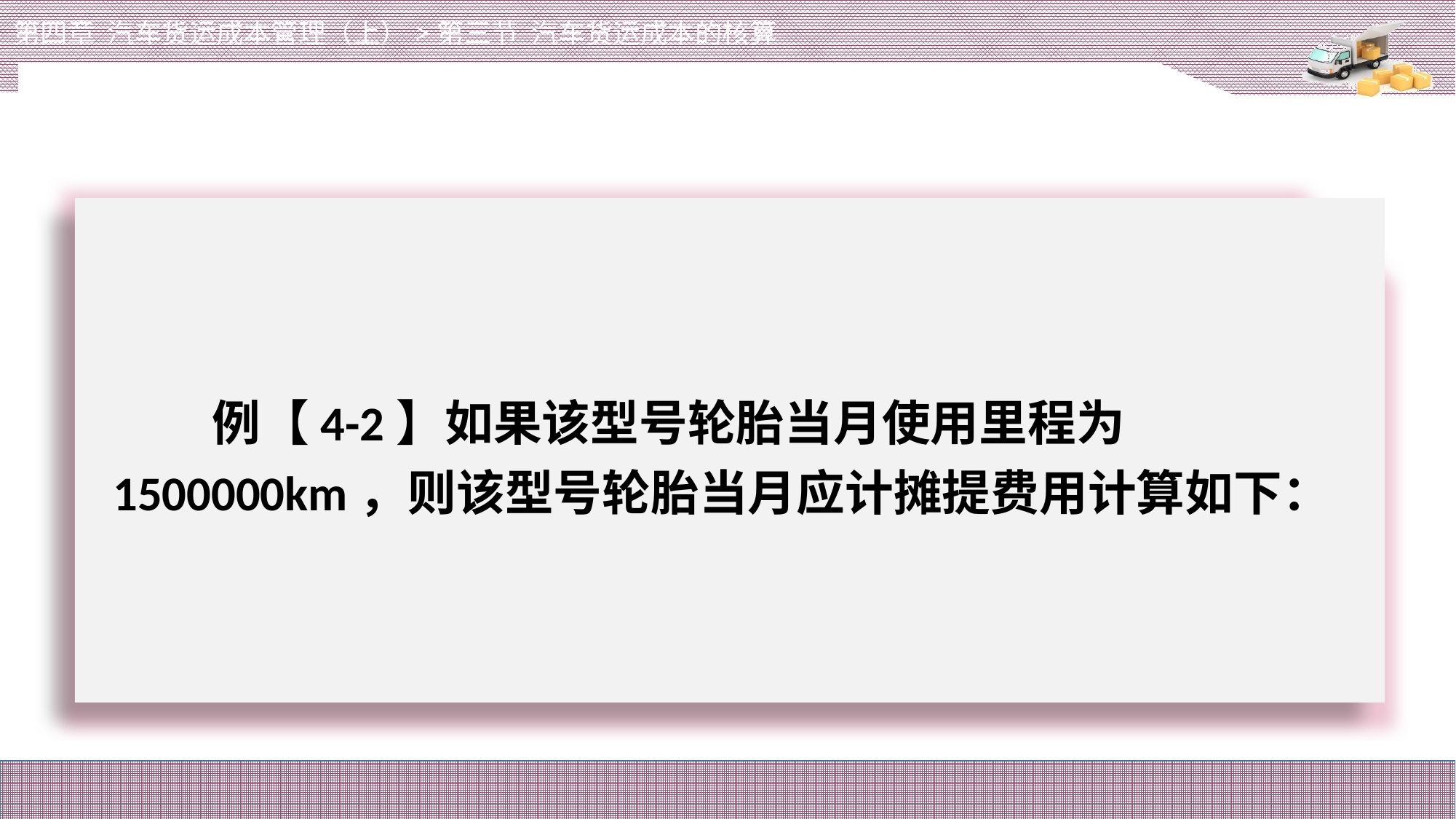

第四章  汽车货运成本管理（上）>第三节  汽车货运成本的核算
# 例【4-2】如果该型号轮胎当月使用里程为1500000km，则该型号轮胎当月应计摊提费用计算如下：